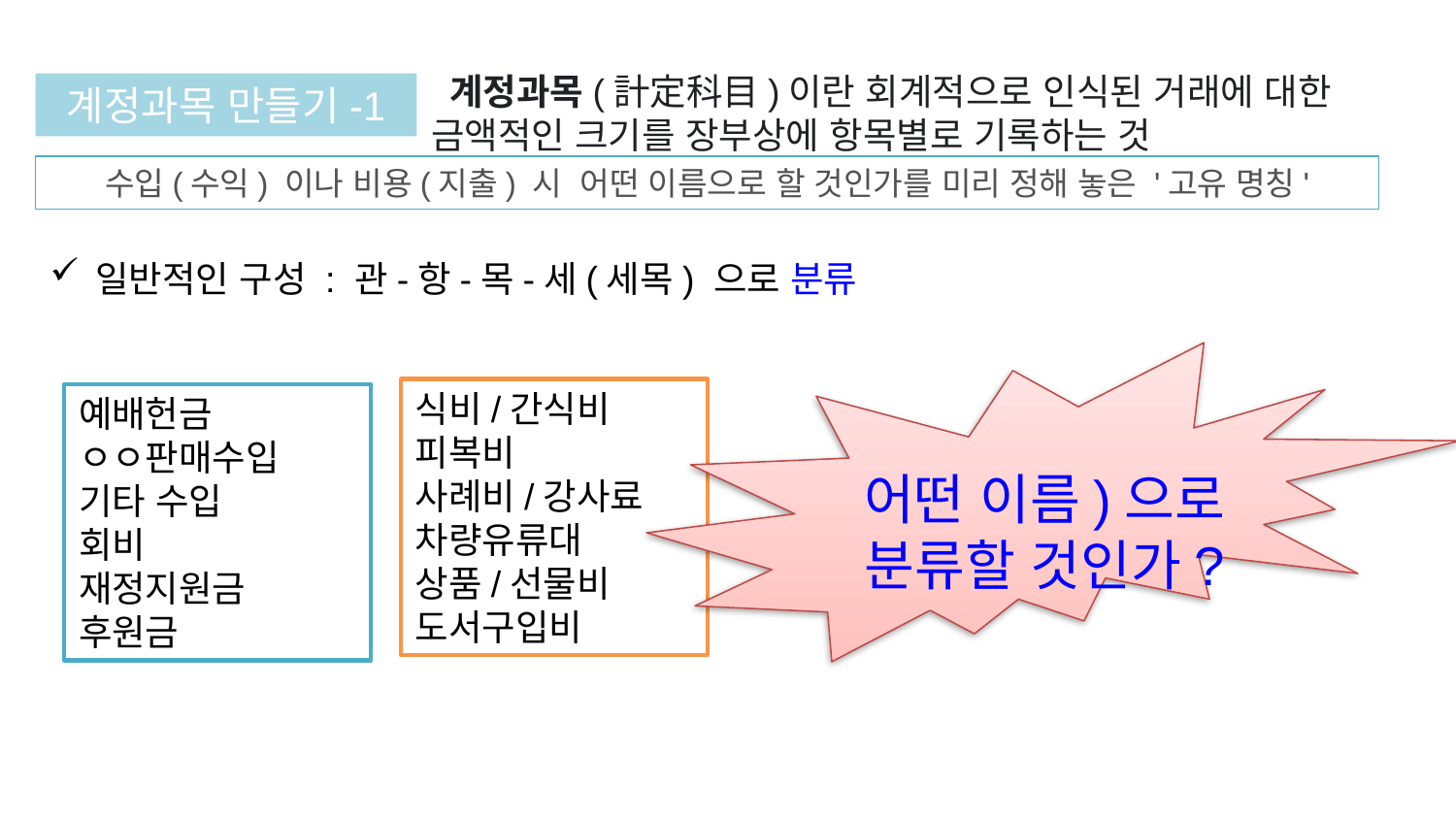

계정과목(計定科目)이란 회계적으로 인식된 거래에 대한 금액적인 크기를 장부상에 항목별로 기록하는 것
계정과목 만들기-1
수입(수익) 이나 비용(지출) 시  어떤 이름으로 할 것인가를 미리 정해 놓은 '고유 명칭'
일반적인 구성 : 관-항-목-세(세목) 으로 분류

식비/간식비
피복비
사례비/강사료
차량유류대
상품/선물비
도서구입비
예배헌금
ㅇㅇ판매수입
기타 수입
회비
재정지원금
후원금
어떤 이름)으로 분류할 것인가?